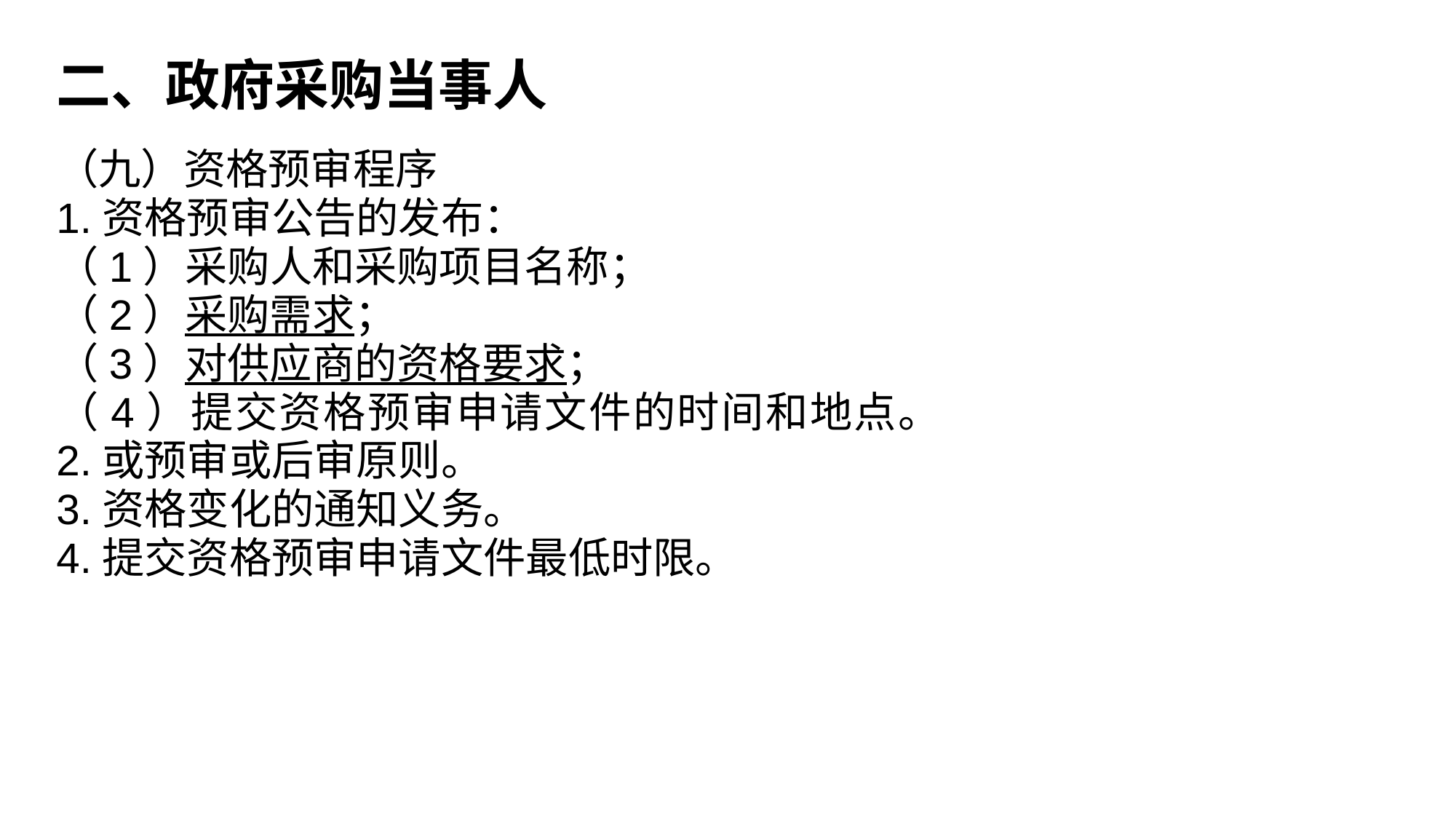

二、政府采购当事人
（九）资格预审程序
1.资格预审公告的发布：
（1）采购人和采购项目名称；
（2）采购需求；
（3）对供应商的资格要求；
（4）提交资格预审申请文件的时间和地点。
2.或预审或后审原则。
3.资格变化的通知义务。
4.提交资格预审申请文件最低时限。